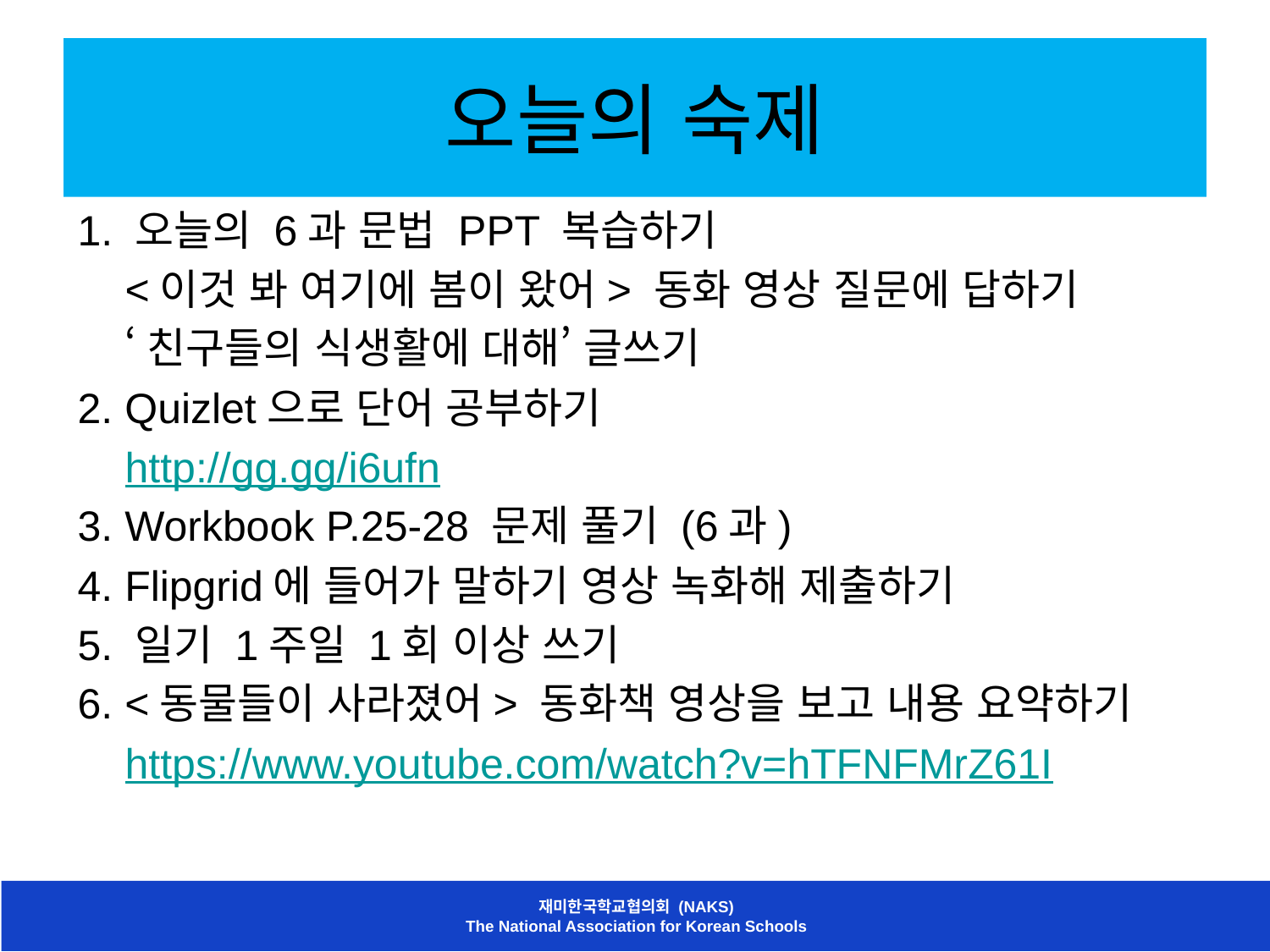

# 오늘의 숙제
1. 오늘의 6과 문법 PPT 복습하기
    <이것 봐 여기에 봄이 왔어> 동화 영상 질문에 답하기
    ‘친구들의 식생활에 대해’ 글쓰기
2. Quizlet으로 단어 공부하기
    http://gg.gg/i6ufn
3. Workbook P.25-28 문제 풀기 (6과)
4. Flipgrid에 들어가 말하기 영상 녹화해 제출하기
5. 일기 1주일 1회 이상 쓰기
6. <동물들이 사라졌어> 동화책 영상을 보고 내용 요약하기
    https://www.youtube.com/watch?v=hTFNFMrZ61I

재미한국학교협의회 (NAKS)
The National Association for Korean Schools